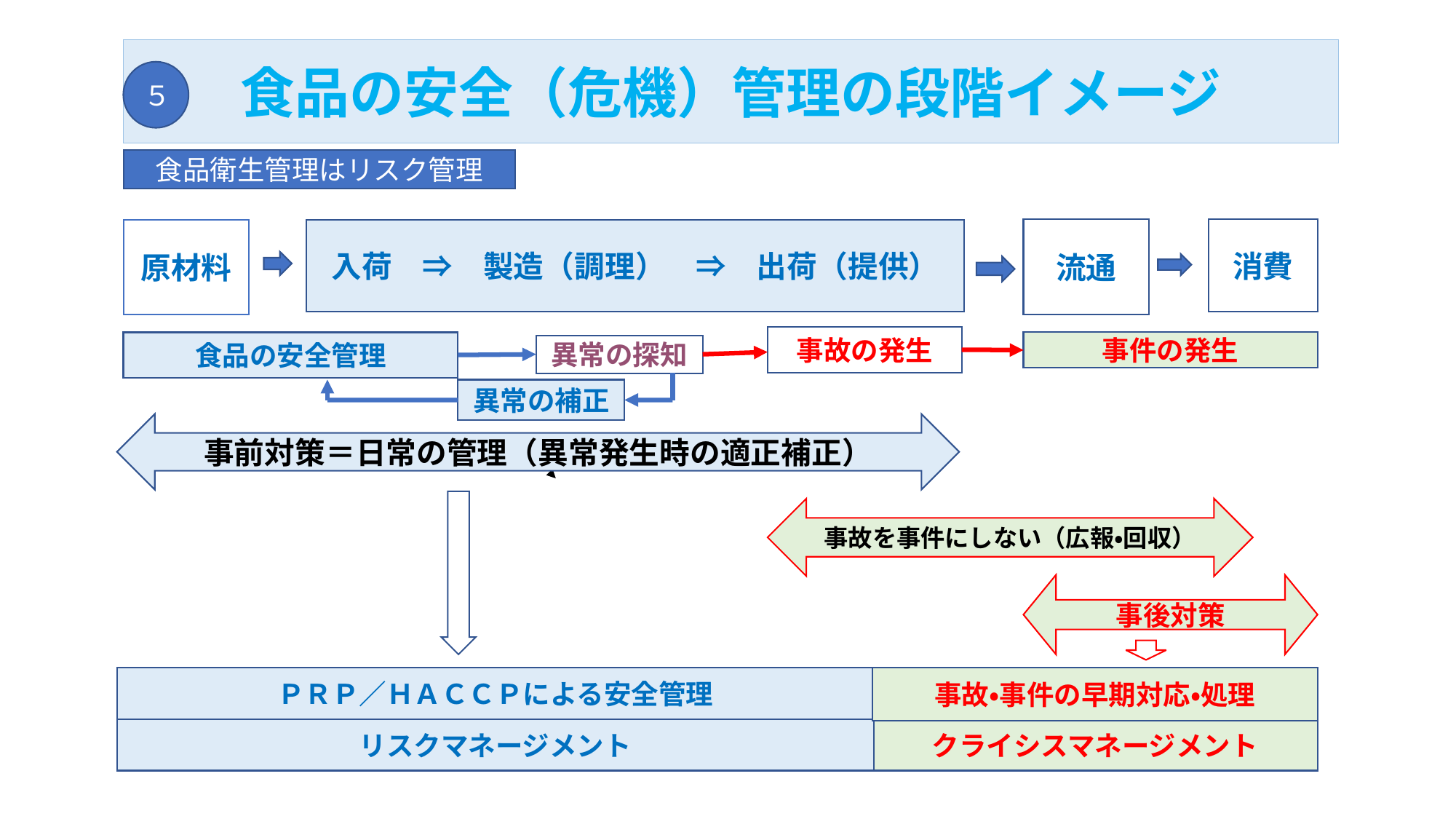

食品の安全（危機）管理の段階イメージ
５
食品衛生管理はリスク管理

流通
消費
原材料
入荷　⇒　製造（調理）　⇒　出荷（提供）

事故の発生
食品の安全管理
事件の発生
異常の探知
異常の補正
事前対策＝日常の管理（異常発生時の適正補正）

事故を事件にしない（広報・回収）
事後対策

ＰＲＰ／ＨＡＣＣＰによる安全管理
事故・事件の早期対応・処理
リスクマネージメント
クライシスマネージメント